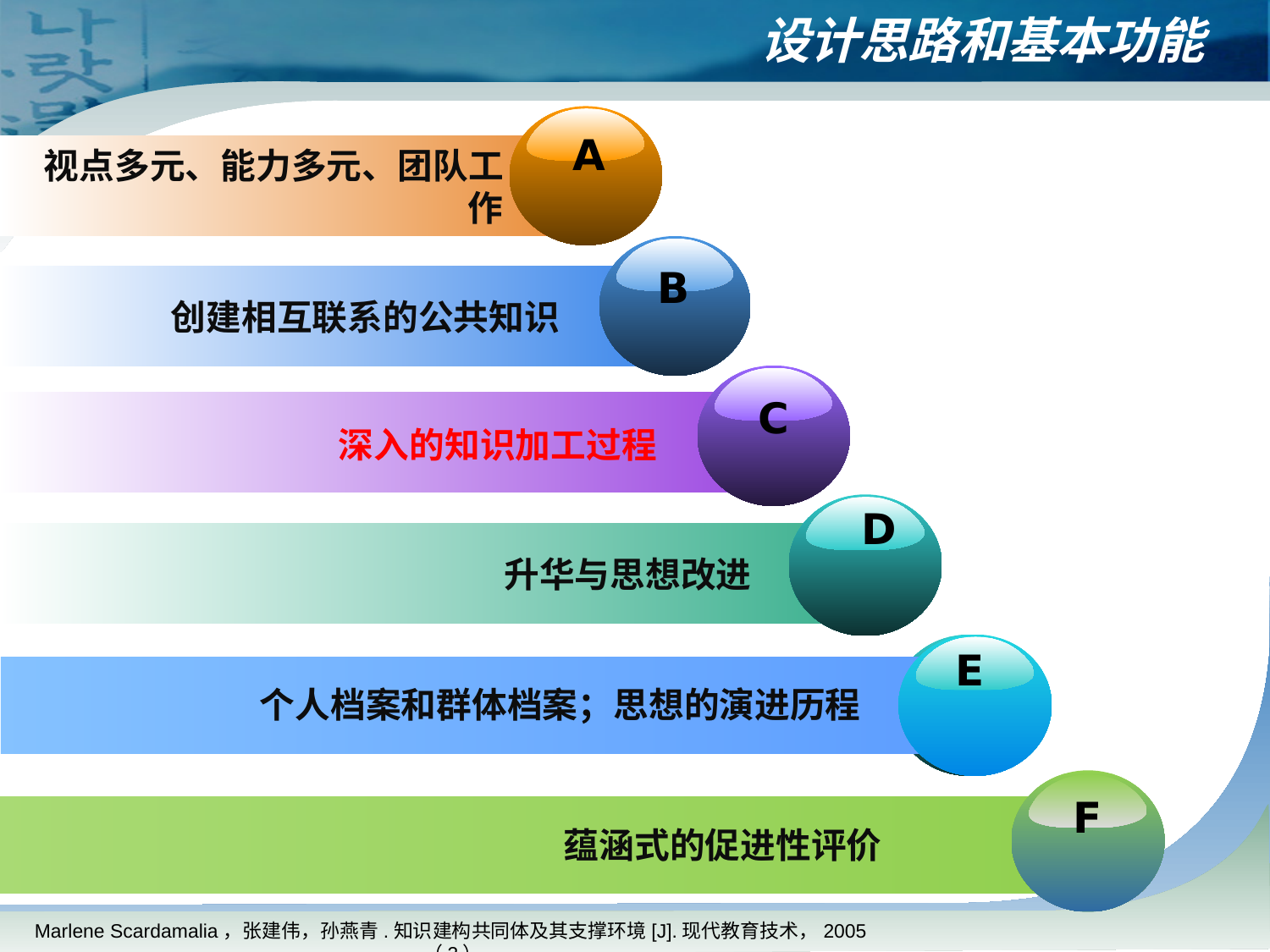

# 设计思路和基本功能

A

视点多元、能力多元、团队工作

B

创建相互联系的公共知识

C

深入的知识加工过程

D

升华与思想改进

E

个人档案和群体档案；思想的演进历程

F

蕴涵式的促进性评价
Marlene Scardamalia，张建伟，孙燕青.知识建构共同体及其支撑环境[J].现代教育技术，2005（3）